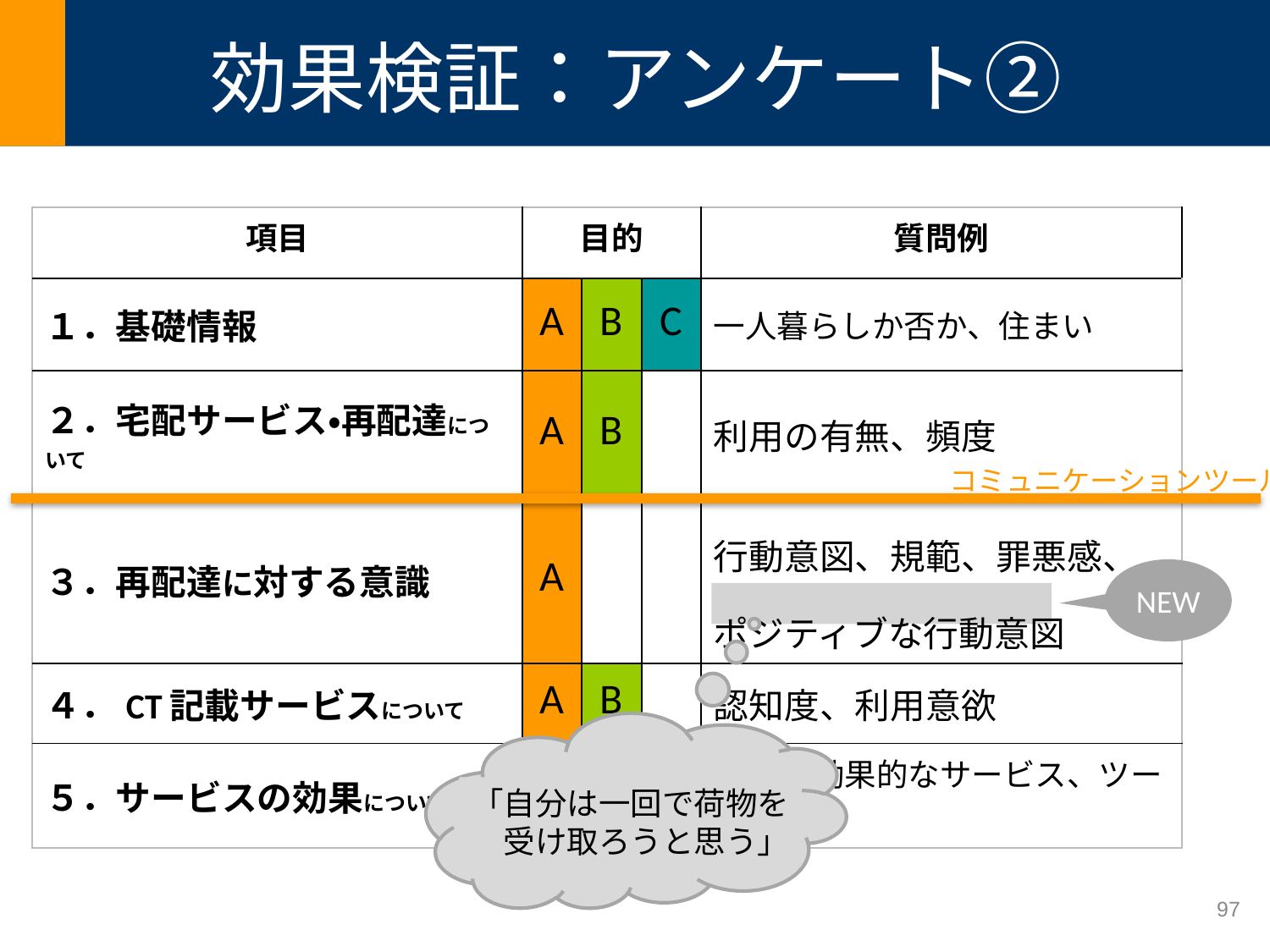

# 効果検証：アンケート②
| 項目 | 目的 |  |  | 質問例 |
| --- | --- | --- | --- | --- |
| １．基礎情報 | A | B | C | 一人暮らしか否か、住まい |
| ２．宅配サービス・再配達について | A | B |  | 利用の有無、頻度 |
| ３．再配達に対する意識 | A |  |  | 行動意図、規範、罪悪感、 ポジティブな行動意図 |
| ４．CT記載サービスについて | A | B |  | 認知度、利用意欲 |
| ５．サービスの効果について |  | B | C | 個人的に効果的なサービス、ツール |
コミュニケーションツール
NEW

「自分は一回で荷物を
受け取ろうと思う」
97